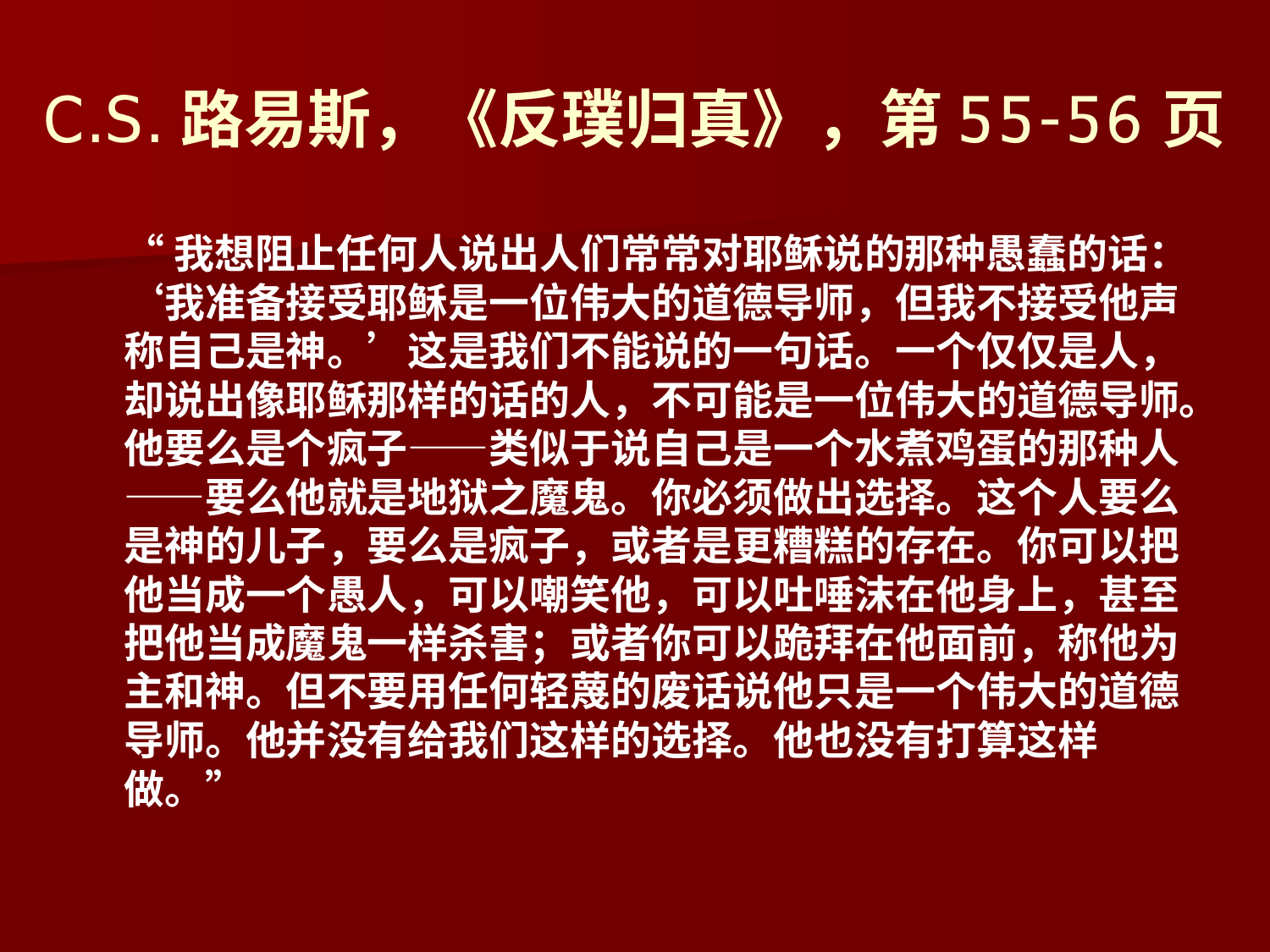

# C.S.路易斯，《反璞归真》，第55-56页
	“我想阻止任何人说出人们常常对耶稣说的那种愚蠢的话：‘我准备接受耶稣是一位伟大的道德导师，但我不接受他声称自己是神。’这是我们不能说的一句话。一个仅仅是人，却说出像耶稣那样的话的人，不可能是一位伟大的道德导师。他要么是个疯子——类似于说自己是一个水煮鸡蛋的那种人——要么他就是地狱之魔鬼。你必须做出选择。这个人要么是神的儿子，要么是疯子，或者是更糟糕的存在。你可以把他当成一个愚人，可以嘲笑他，可以吐唾沫在他身上，甚至把他当成魔鬼一样杀害；或者你可以跪拜在他面前，称他为主和神。但不要用任何轻蔑的废话说他只是一个伟大的道德导师。他并没有给我们这样的选择。他也没有打算这样做。”